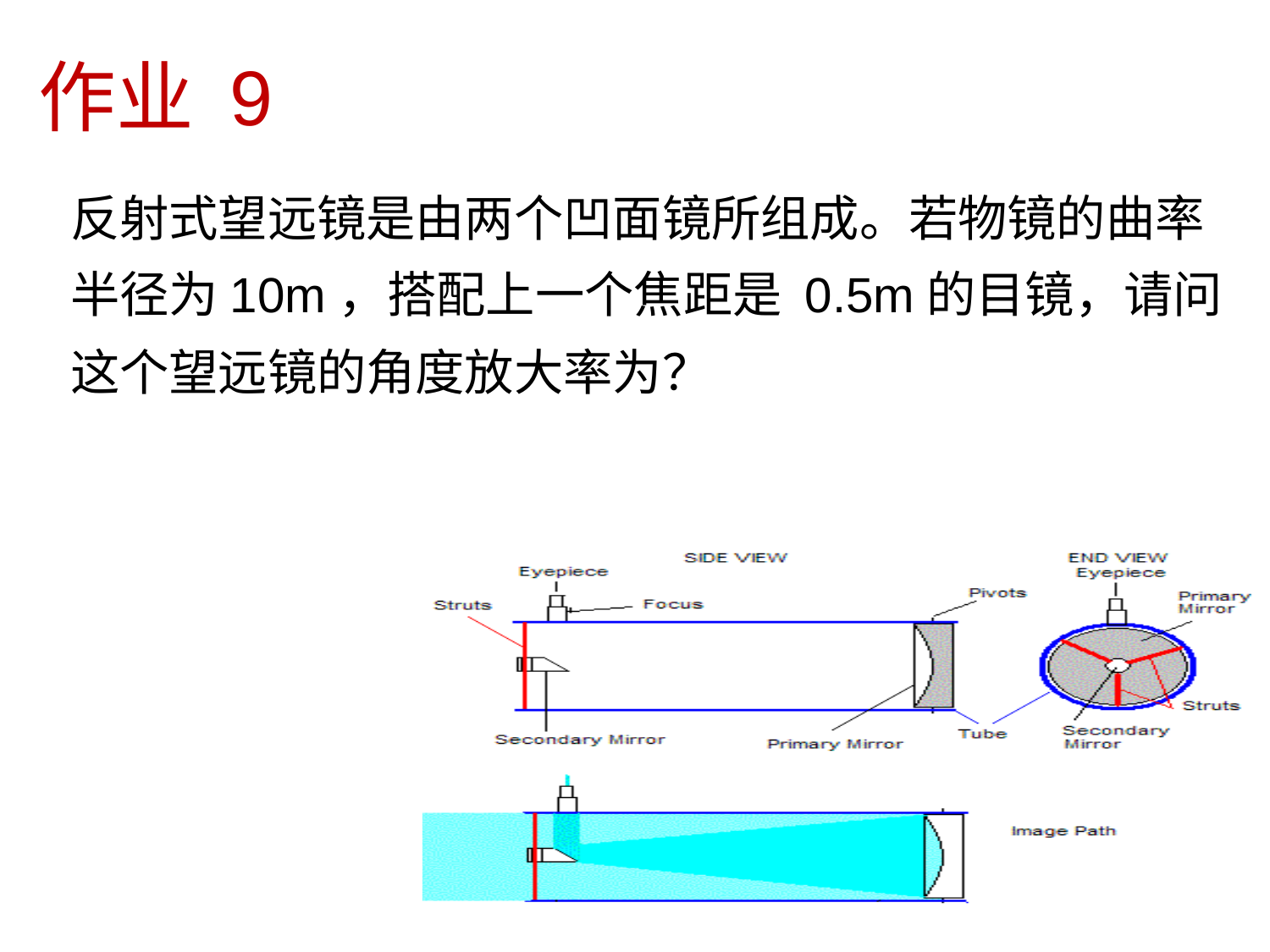

作业 9
反射式望远镜是由两个凹面镜所组成。若物镜的曲率半径为10m，搭配上一个焦距是 0.5m的目镜，请问这个望远镜的角度放大率为？